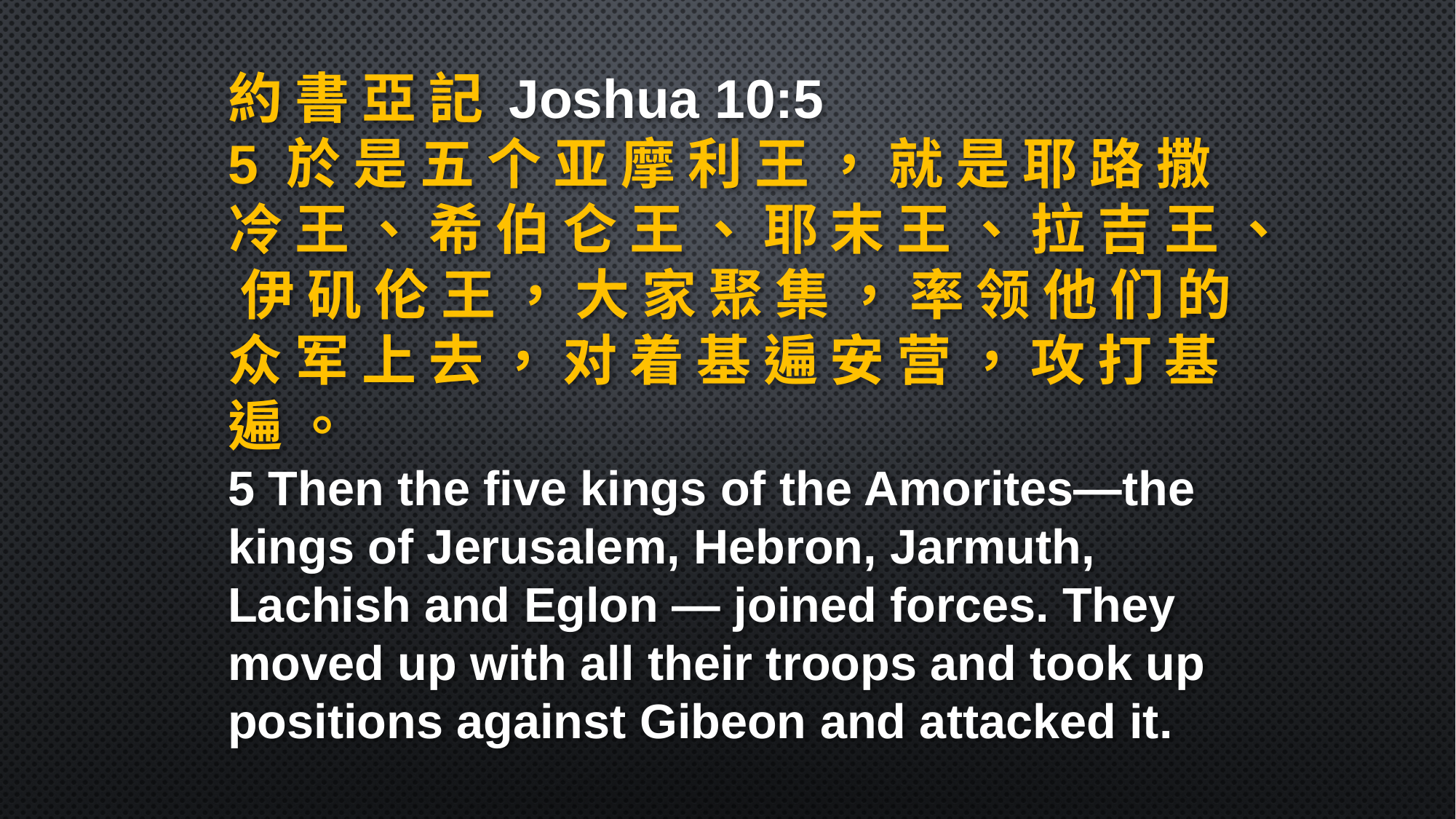

約 書 亞 記 Joshua 10:5
5 於 是 五 个 亚 摩 利 王 ， 就 是 耶 路 撒 冷 王 、 希 伯 仑 王 、 耶 末 王 、 拉 吉 王 、 伊 矶 伦 王 ， 大 家 聚 集 ， 率 领 他 们 的 众 军 上 去 ， 对 着 基 遍 安 营 ， 攻 打 基 遍 。
5 Then the five kings of the Amorites—the kings of Jerusalem, Hebron, Jarmuth, Lachish and Eglon — joined forces. They moved up with all their troops and took up positions against Gibeon and attacked it.